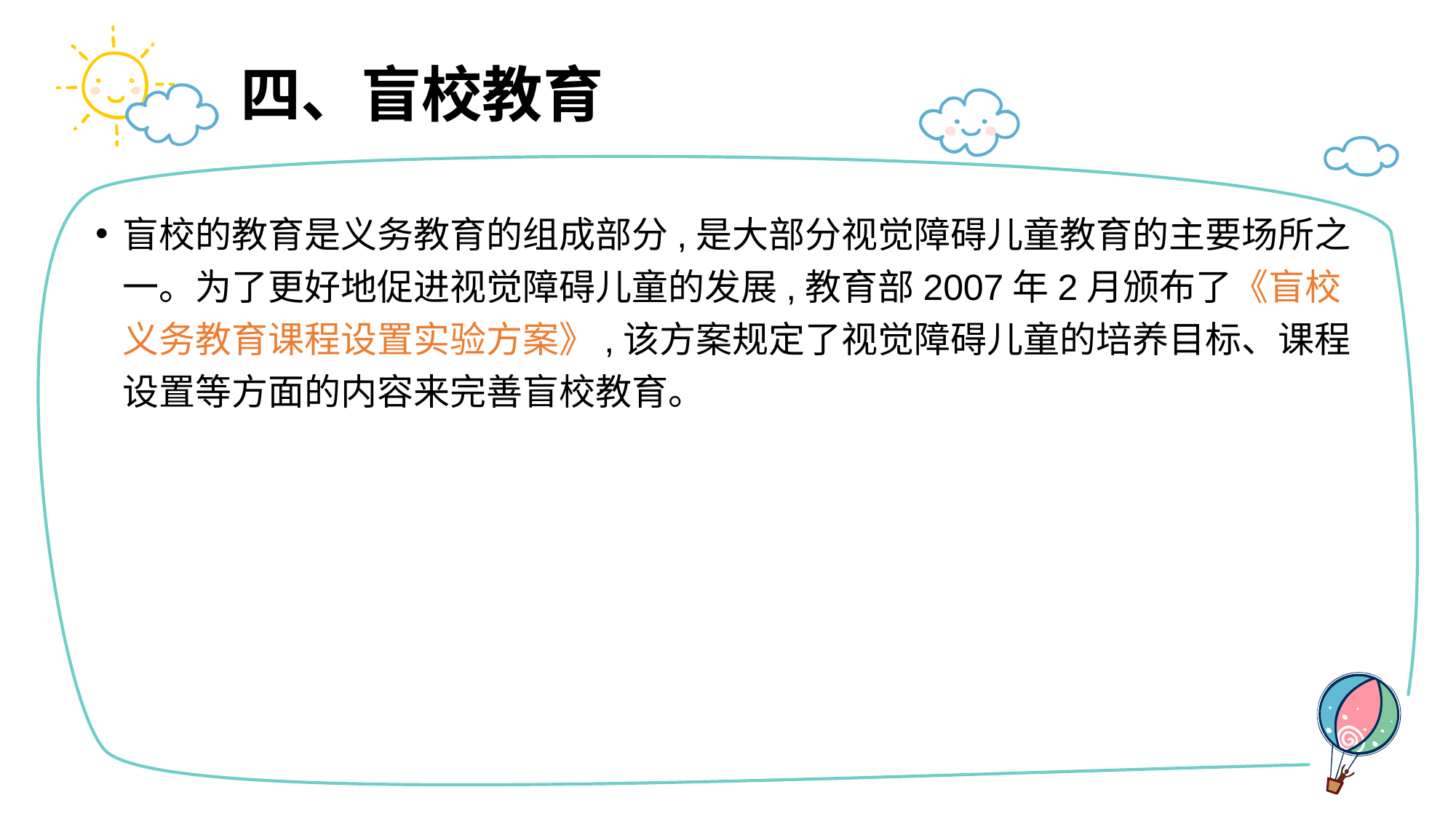

# 四、盲校教育
盲校的教育是义务教育的组成部分,是大部分视觉障碍儿童教育的主要场所之一。为了更好地促进视觉障碍儿童的发展,教育部2007年2月颁布了《盲校义务教育课程设置实验方案》,该方案规定了视觉障碍儿童的培养目标、课程设置等方面的内容来完善盲校教育。